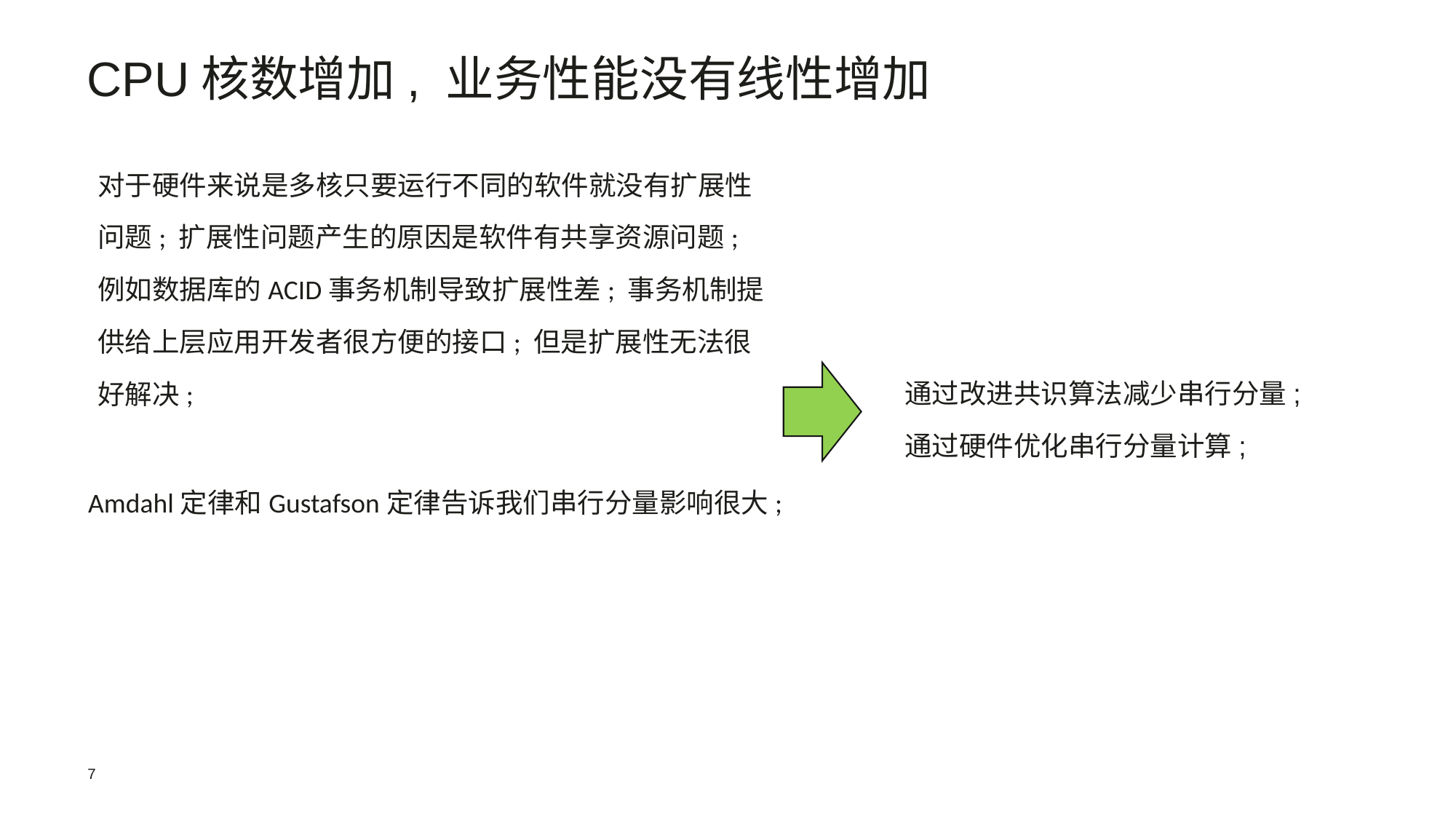

CPU核数增加, 业务性能没有线性增加
对于硬件来说是多核只要运行不同的软件就没有扩展性问题; 扩展性问题产生的原因是软件有共享资源问题; 例如数据库的ACID事务机制导致扩展性差; 事务机制提供给上层应用开发者很方便的接口; 但是扩展性无法很好解决;
通过改进共识算法减少串行分量;
通过硬件优化串行分量计算;

Amdahl定律和Gustafson定律告诉我们串行分量影响很大;